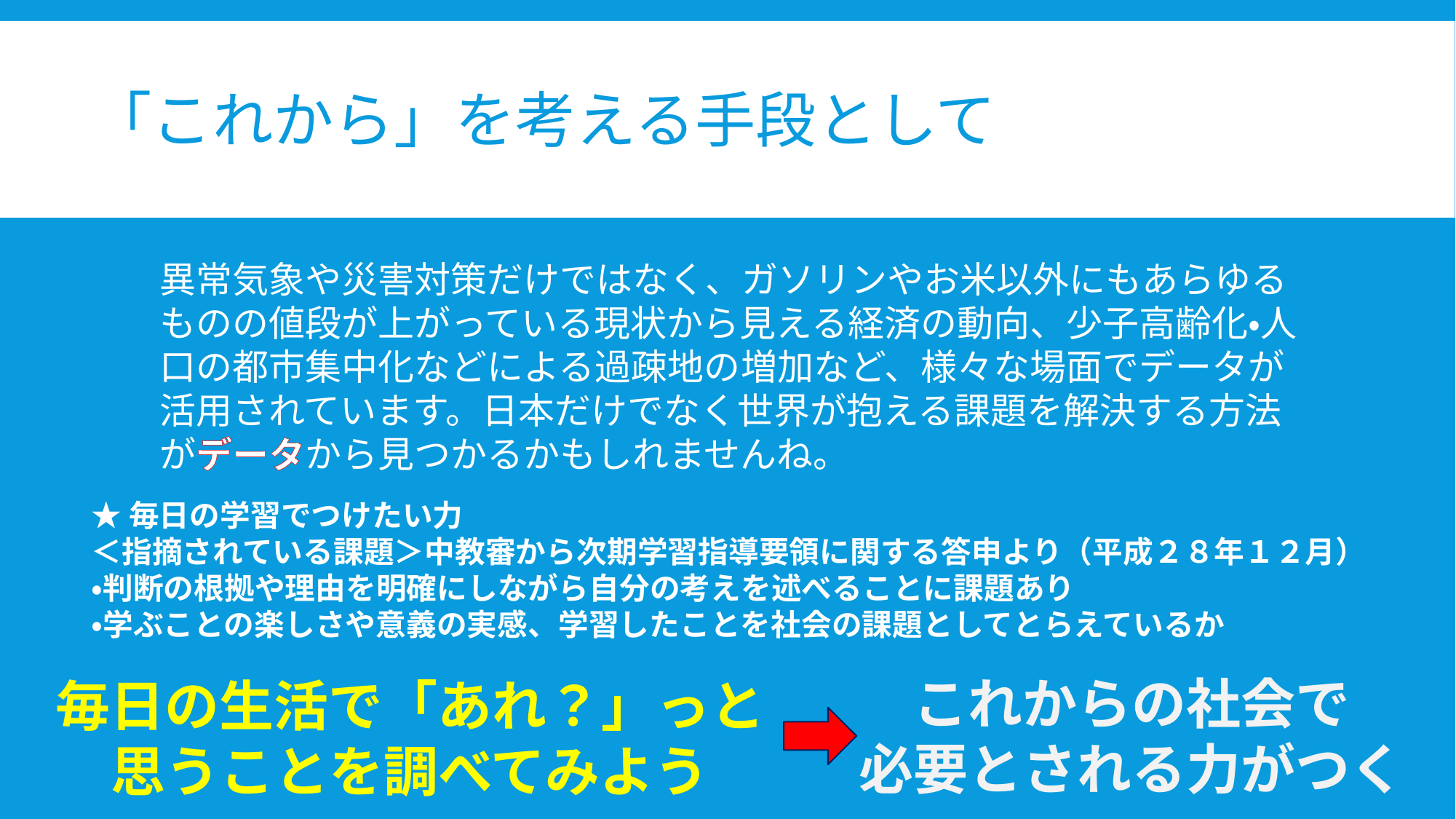

# 「これから」を考える手段として
異常気象や災害対策だけではなく、ガソリンやお米以外にもあらゆるものの値段が上がっている現状から見える経済の動向、少子高齢化・人口の都市集中化などによる過疎地の増加など、様々な場面でデータが活用されています。日本だけでなく世界が抱える課題を解決する方法がデータから見つかるかもしれませんね。

★毎日の学習でつけたい力
＜指摘されている課題＞中教審から次期学習指導要領に関する答申より（平成２８年１２月）
・判断の根拠や理由を明確にしながら自分の考えを述べることに課題あり
・学ぶことの楽しさや意義の実感、学習したことを社会の課題としてとらえているか
これからの社会で
必要とされる力がつく
毎日の生活で「あれ？」っと
思うことを調べてみよう